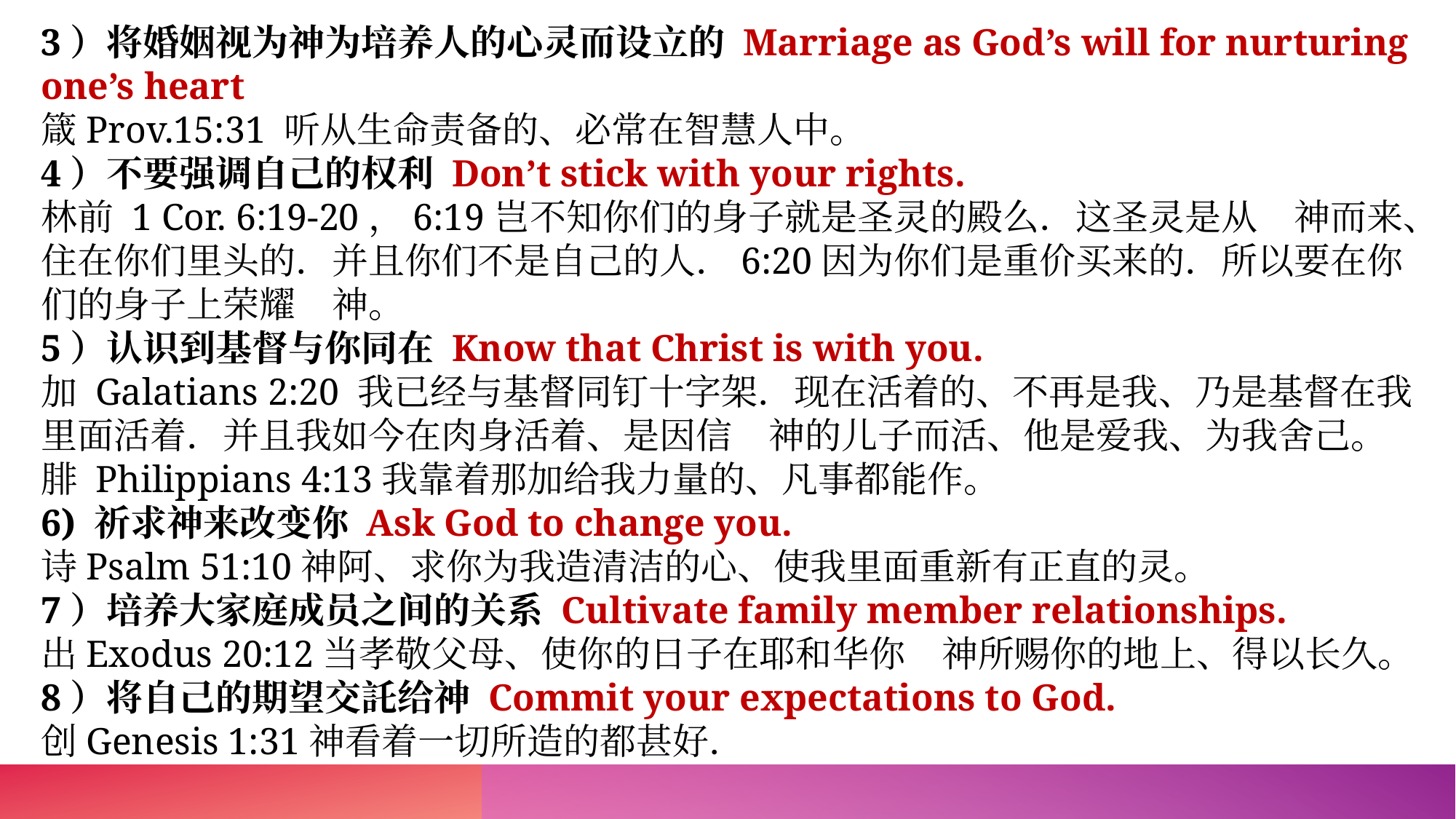

3）将婚姻视为神为培养人的心灵而设立的 Marriage as God’s will for nurturing one’s heart
箴Prov.15:31 听从生命责备的、必常在智慧人中。
4）不要强调自己的权利 Don’t stick with your rights.
林前 1 Cor. 6:19-20，6:19岂不知你们的身子就是圣灵的殿么．这圣灵是从　神而来、住在你们里头的．并且你们不是自己的人．6:20因为你们是重价买来的．所以要在你们的身子上荣耀　神。
5）认识到基督与你同在 Know that Christ is with you.
加 Galatians 2:20 我已经与基督同钉十字架．现在活着的、不再是我、乃是基督在我里面活着．并且我如今在肉身活着、是因信　神的儿子而活、他是爱我、为我舍己。
腓 Philippians 4:13我靠着那加给我力量的、凡事都能作。
6) 祈求神来改变你 Ask God to change you.
诗Psalm 51:10神阿、求你为我造清洁的心、使我里面重新有正直的灵。
7）培养大家庭成员之间的关系 Cultivate family member relationships.
出Exodus 20:12当孝敬父母、使你的日子在耶和华你　神所赐你的地上、得以长久。
8）将自己的期望交託给神 Commit your expectations to God.
创Genesis 1:31神看着一切所造的都甚好．